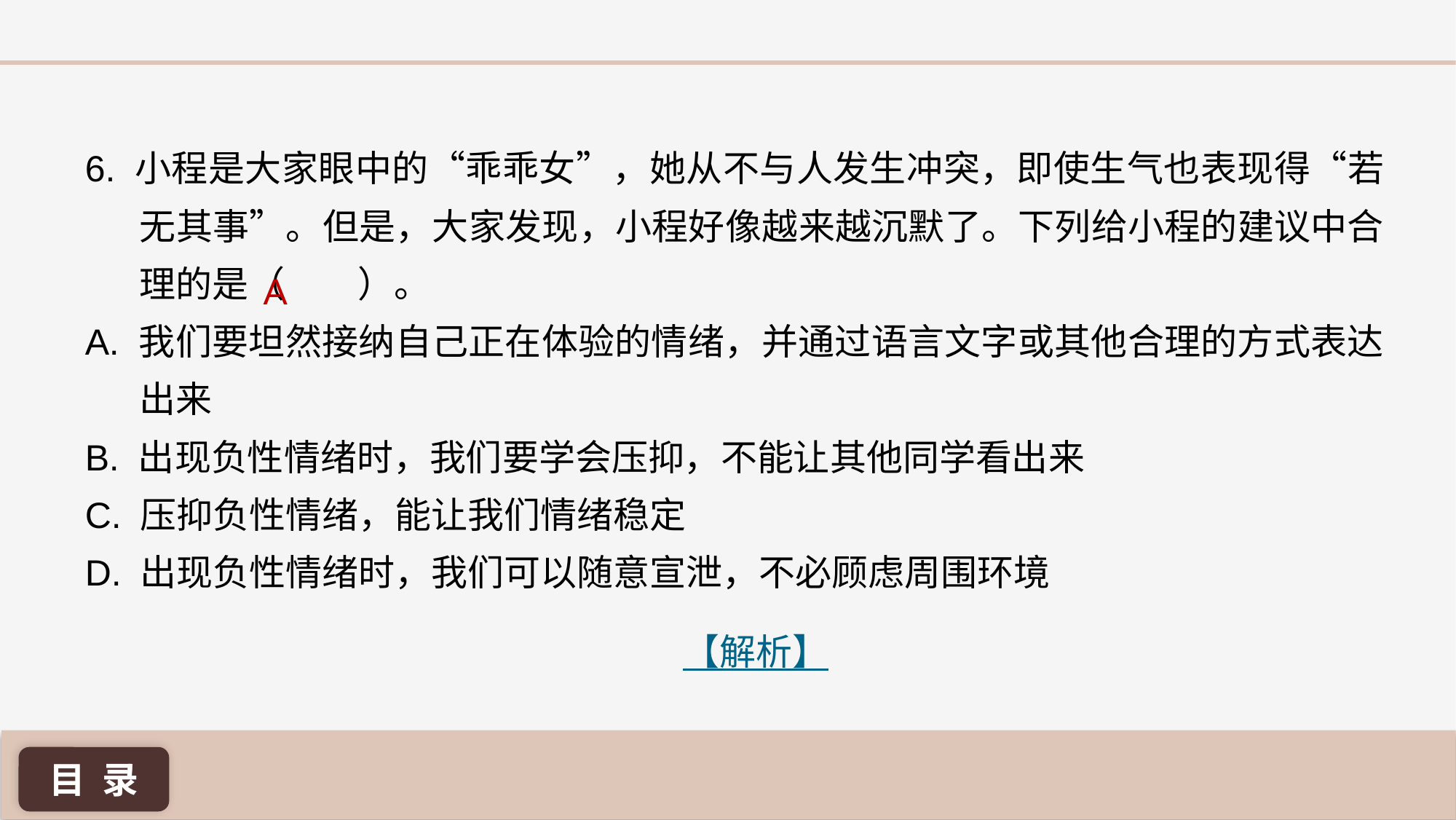

6. 小程是大家眼中的“乖乖女”，她从不与人发生冲突，即使生气也表现得“若无其事”。但是，大家发现，小程好像越来越沉默了。下列给小程的建议中合理的是（ 	）。
A. 我们要坦然接纳自己正在体验的情绪，并通过语言文字或其他合理的方式表达出来
B. 出现负性情绪时，我们要学会压抑，不能让其他同学看出来
C. 压抑负性情绪，能让我们情绪稳定
D. 出现负性情绪时，我们可以随意宣泄，不必顾虑周围环境
A
【解析】